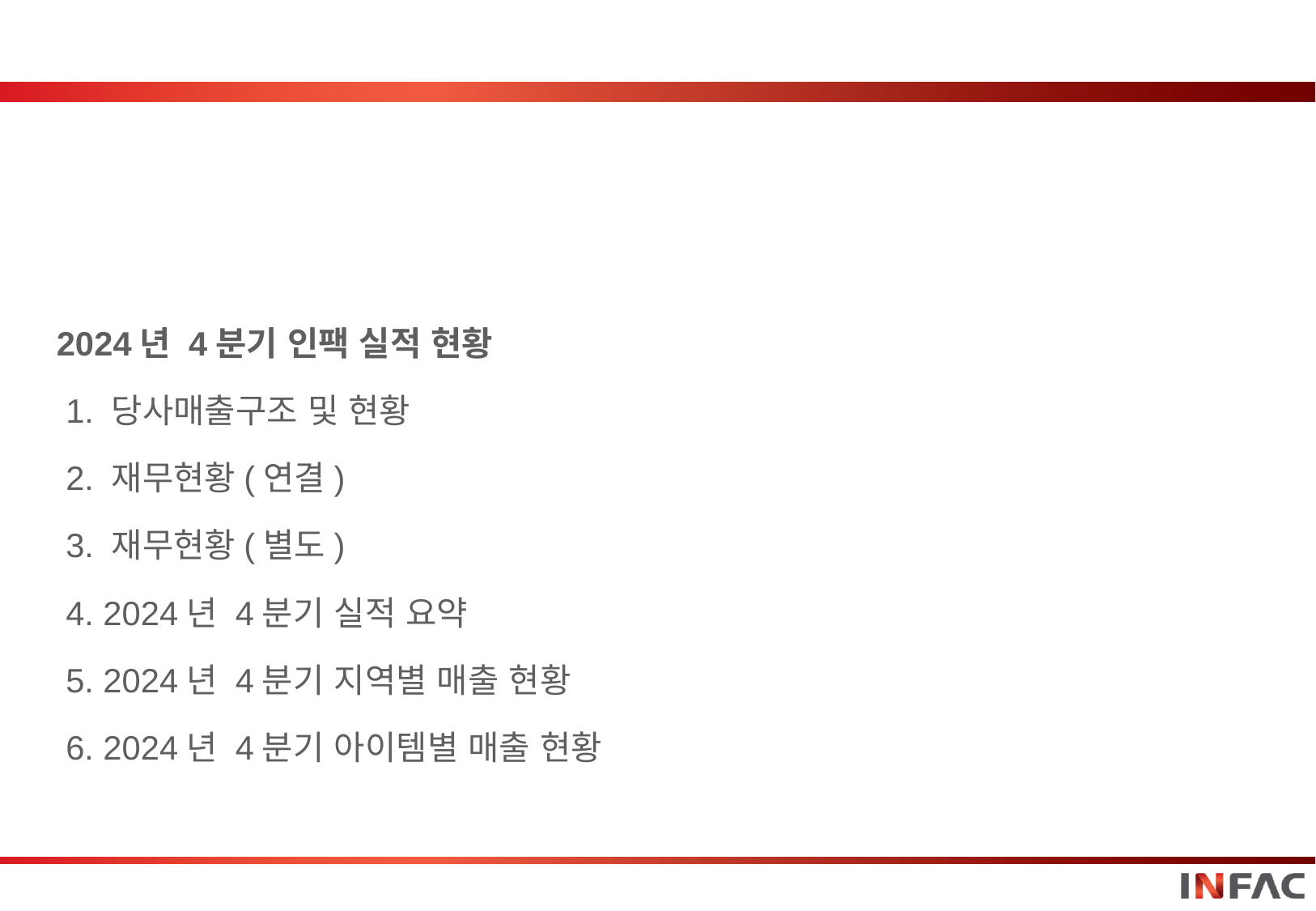

2024년 4분기 인팩 실적 현황
 1. 당사매출구조 및 현황
 2. 재무현황(연결)
 3. 재무현황(별도)
 4. 2024년 4분기 실적 요약
 5. 2024년 4분기 지역별 매출 현황
 6. 2024년 4분기 아이템별 매출 현황